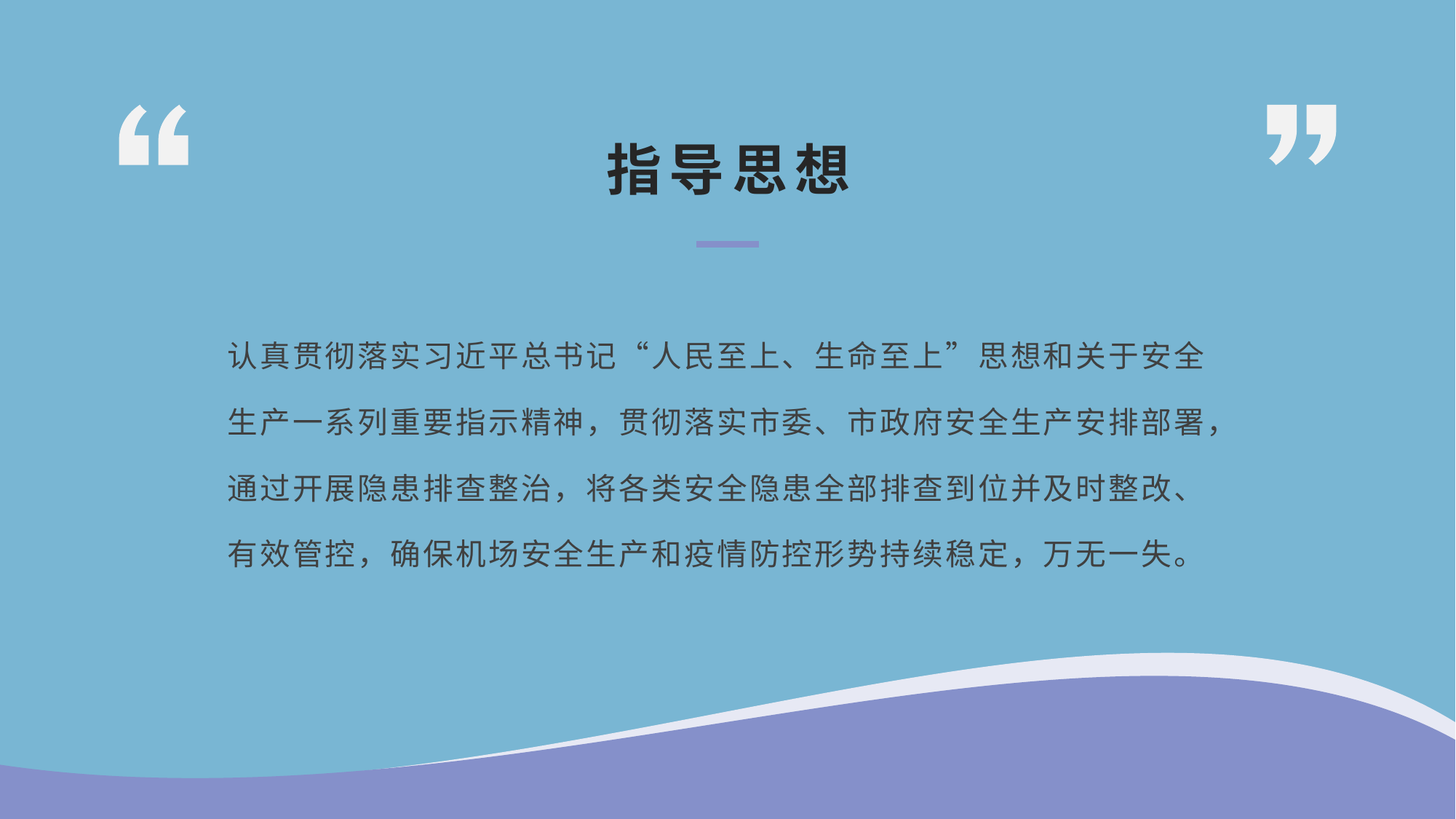

指导思想

认真贯彻落实习近平总书记“人民至上、生命至上”思想和关于安全生产一系列重要指示精神，贯彻落实市委、市政府安全生产安排部署，通过开展隐患排查整治，将各类安全隐患全部排查到位并及时整改、有效管控，确保机场安全生产和疫情防控形势持续稳定，万无一失。